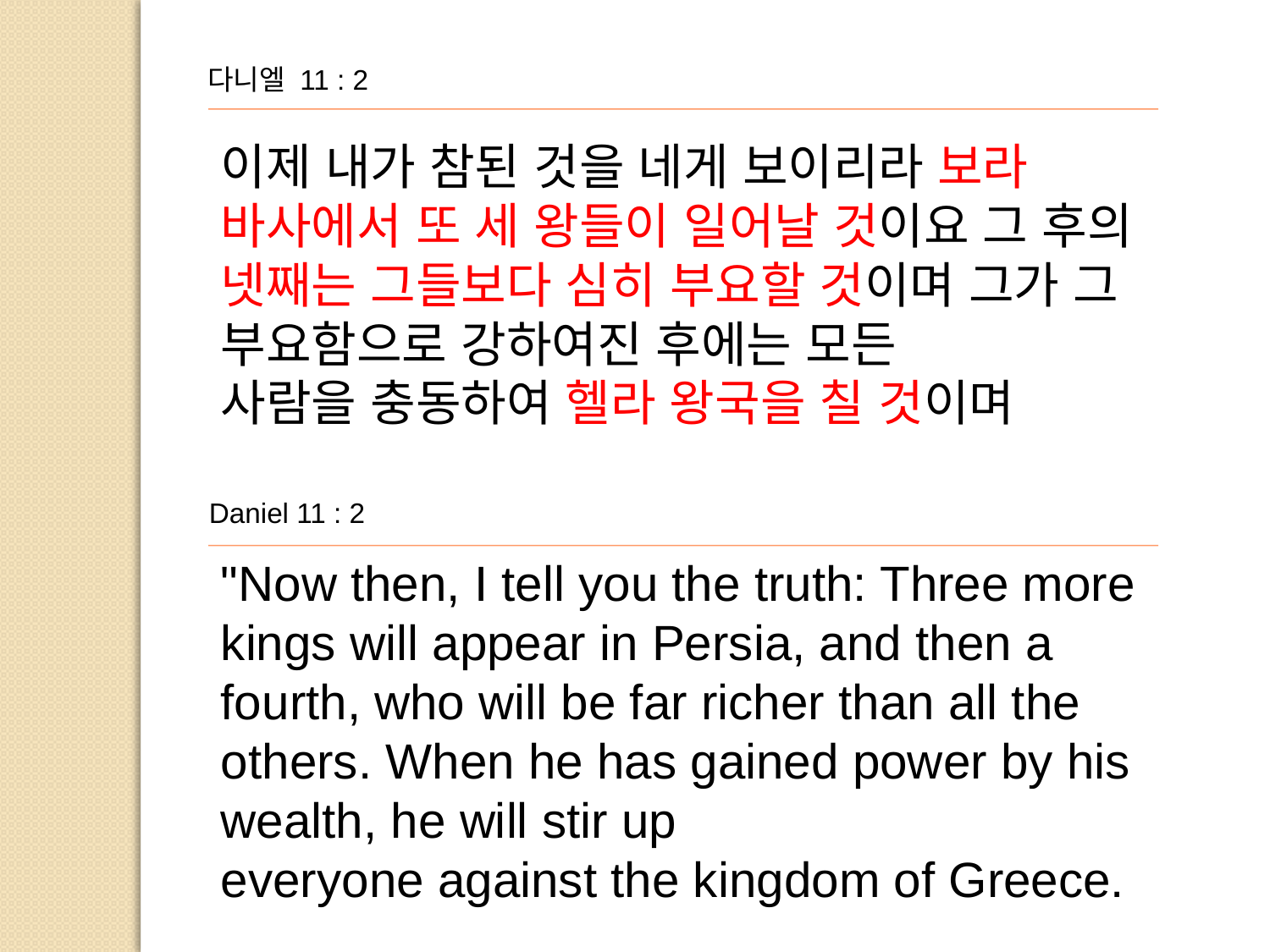

다니엘 11 : 2

이제 내가 참된 것을 네게 보이리라 보라 바사에서 또 세 왕들이 일어날 것이요 그 후의 넷째는 그들보다 심히 부요할 것이며 그가 그 부요함으로 강하여진 후에는 모든
사람을 충동하여 헬라 왕국을 칠 것이며
Daniel 11 : 2

"Now then, I tell you the truth: Three more kings will appear in Persia, and then a fourth, who will be far richer than all the others. When he has gained power by his wealth, he will stir up
everyone against the kingdom of Greece.